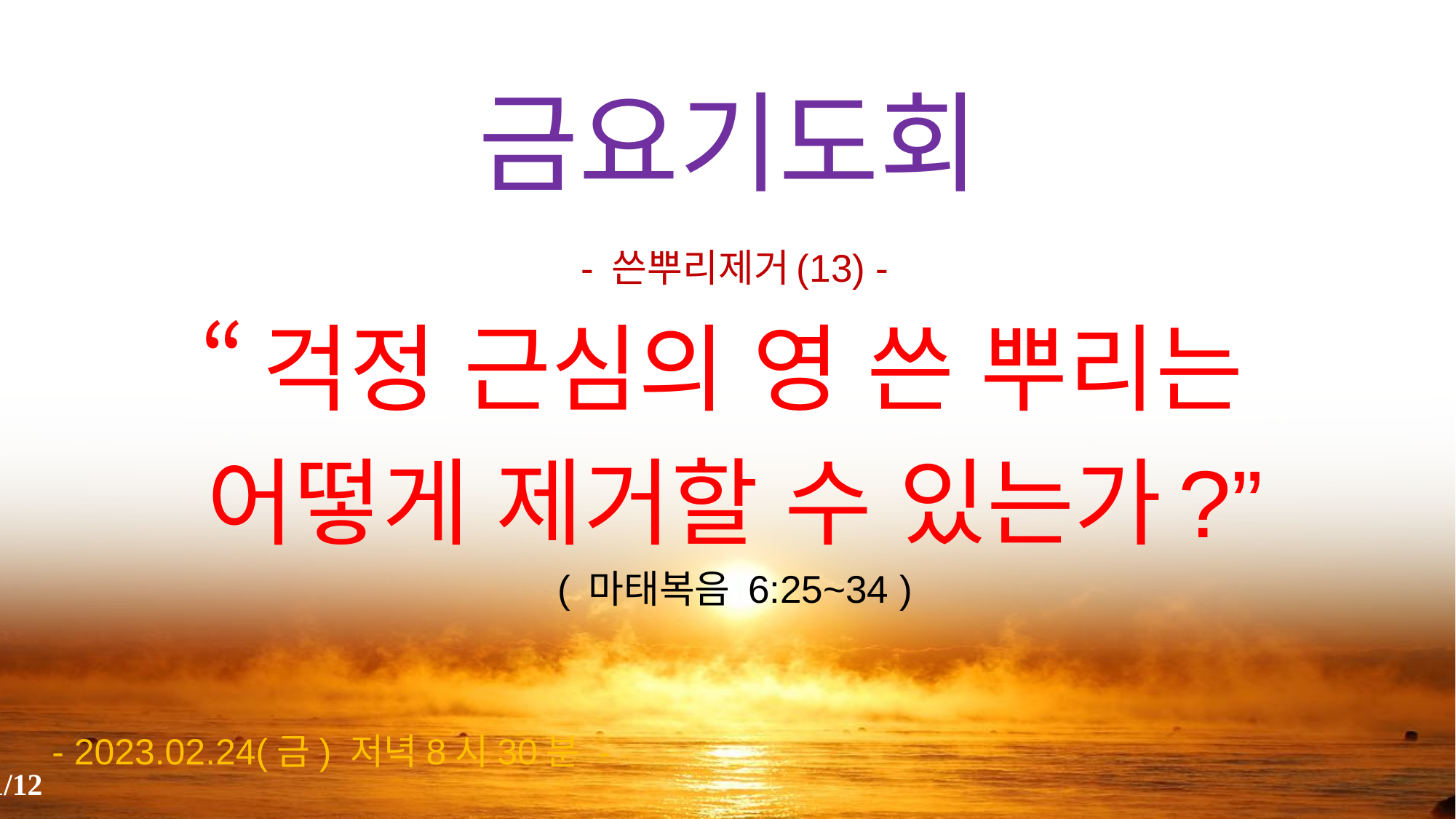

# 금요기도회
- 쓴뿌리제거(13) -
“걱정 근심의 영 쓴 뿌리는
어떻게 제거할 수 있는가?”
( 마태복음 6:25~34 )
- 2023.02.24(금) 저녁8시30분 -